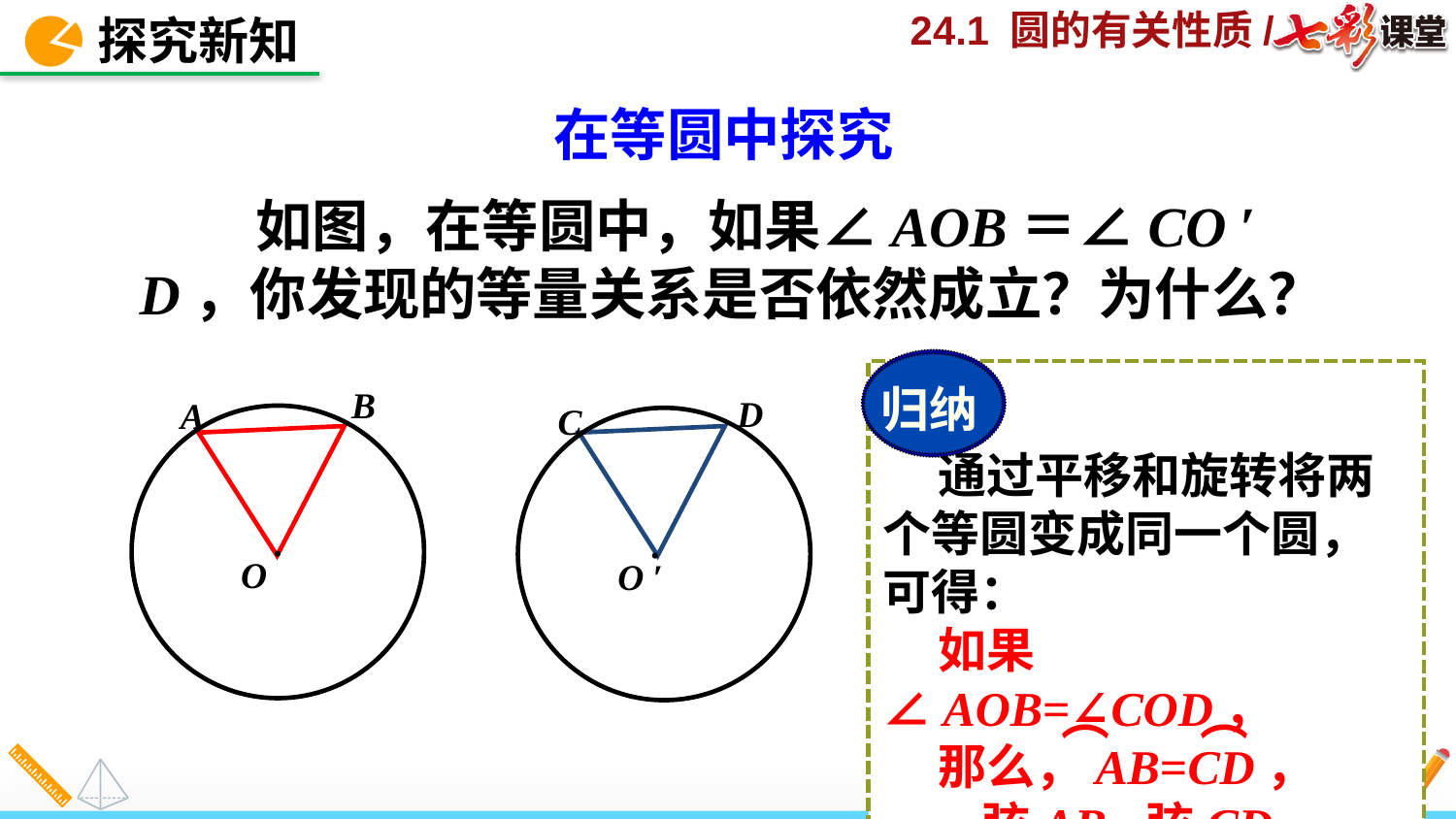

探究新知

在等圆中探究
        如图，在等圆中，如果∠AOB＝∠CO ′ D，你发现的等量关系是否依然成立？为什么？

归纳

    通过平移和旋转将两个等圆变成同一个圆，可得：
    如果∠AOB=∠COD，
    那么，AB=CD，
        弦AB=弦CD.
B
D
A
C
         ·
        ·

O
O ′
⌒
⌒